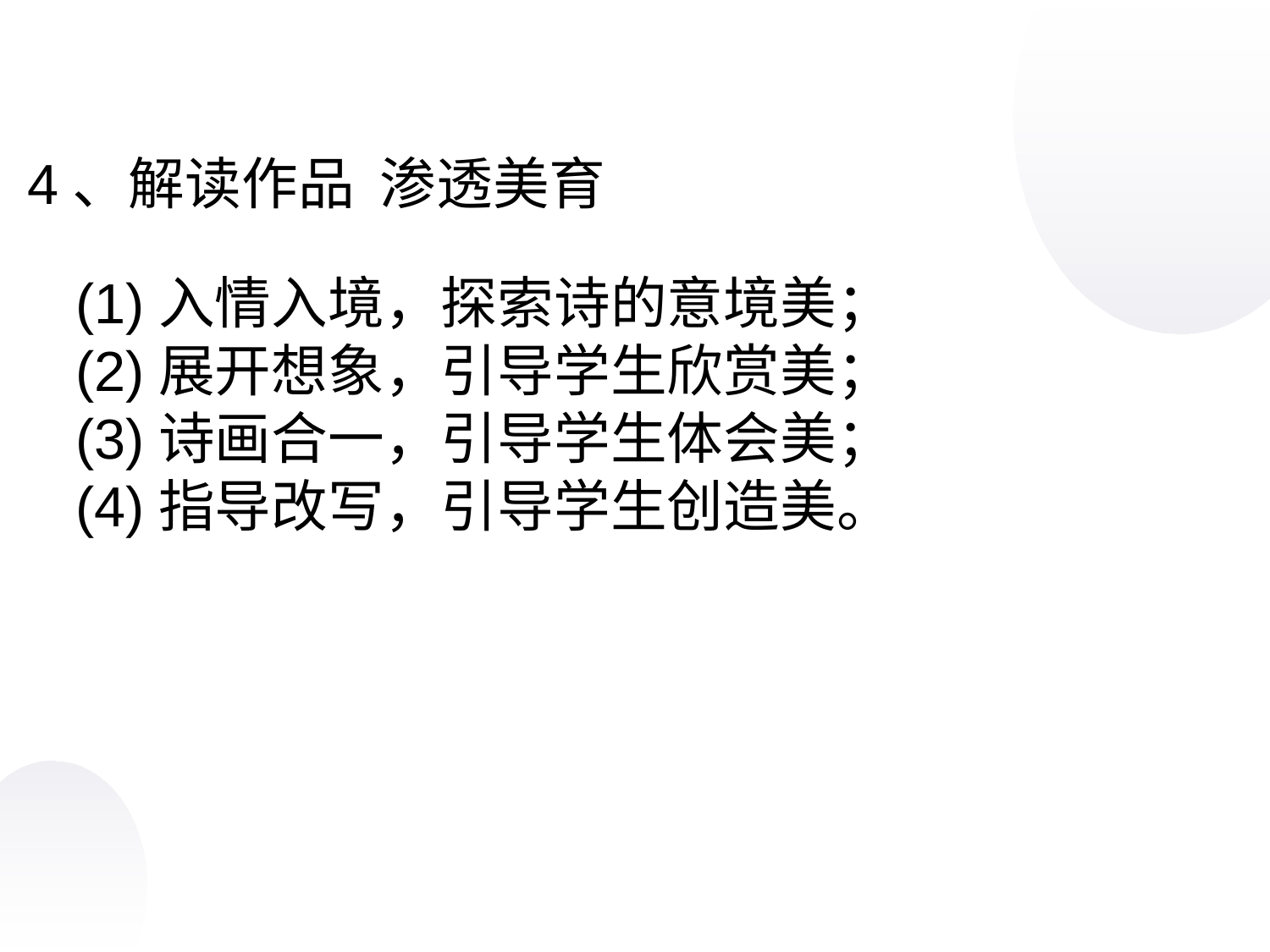

4、解读作品  渗透美育
(1)入情入境，探索诗的意境美；
(2)展开想象，引导学生欣赏美；
(3)诗画合一，引导学生体会美；
(4)指导改写，引导学生创造美。